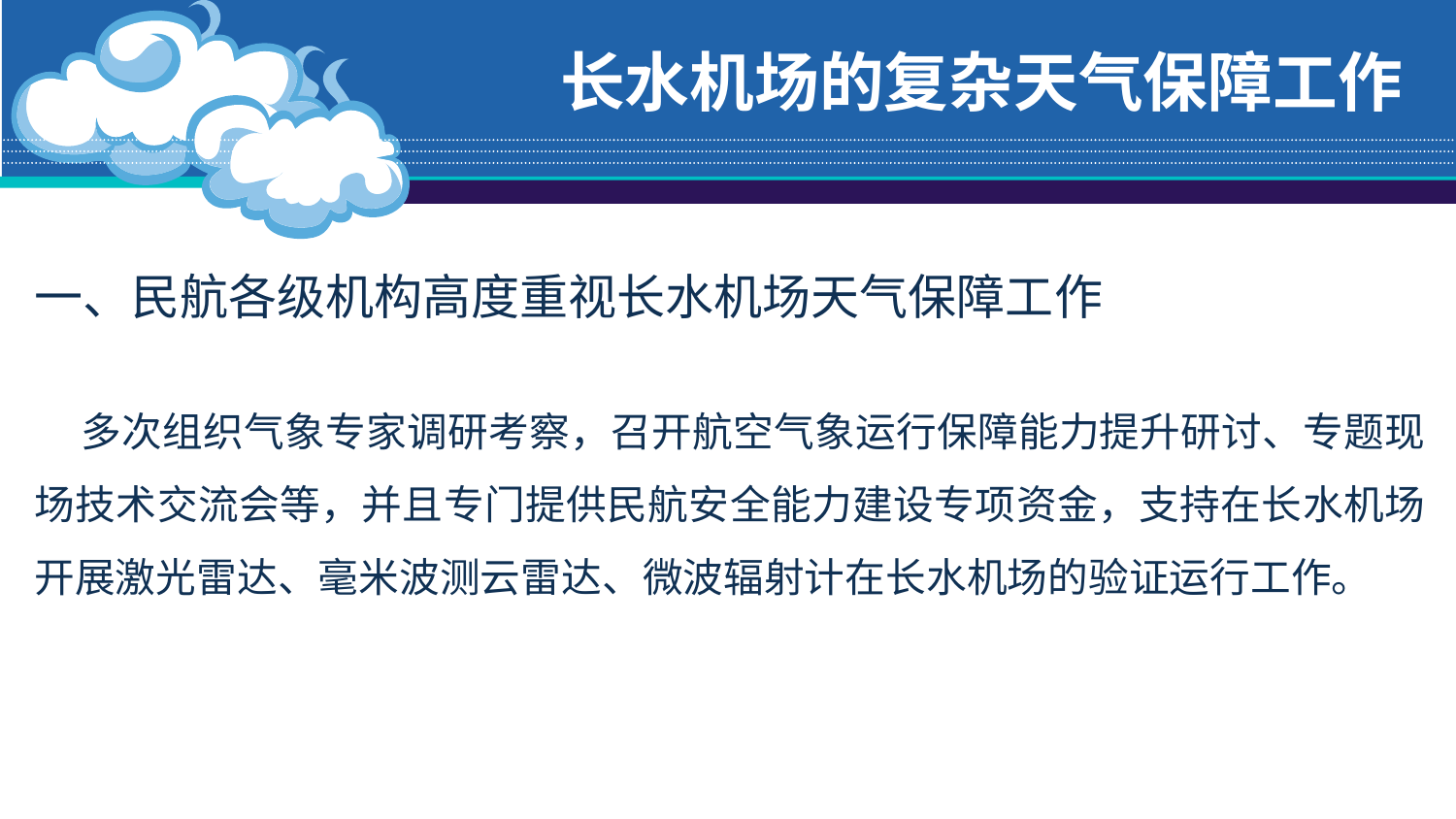

长水机场的复杂天气保障工作

一、民航各级机构高度重视长水机场天气保障工作

    多次组织气象专家调研考察，召开航空气象运行保障能力提升研讨、专题现场技术交流会等，并且专门提供民航安全能力建设专项资金，支持在长水机场开展激光雷达、毫米波测云雷达、微波辐射计在长水机场的验证运行工作。